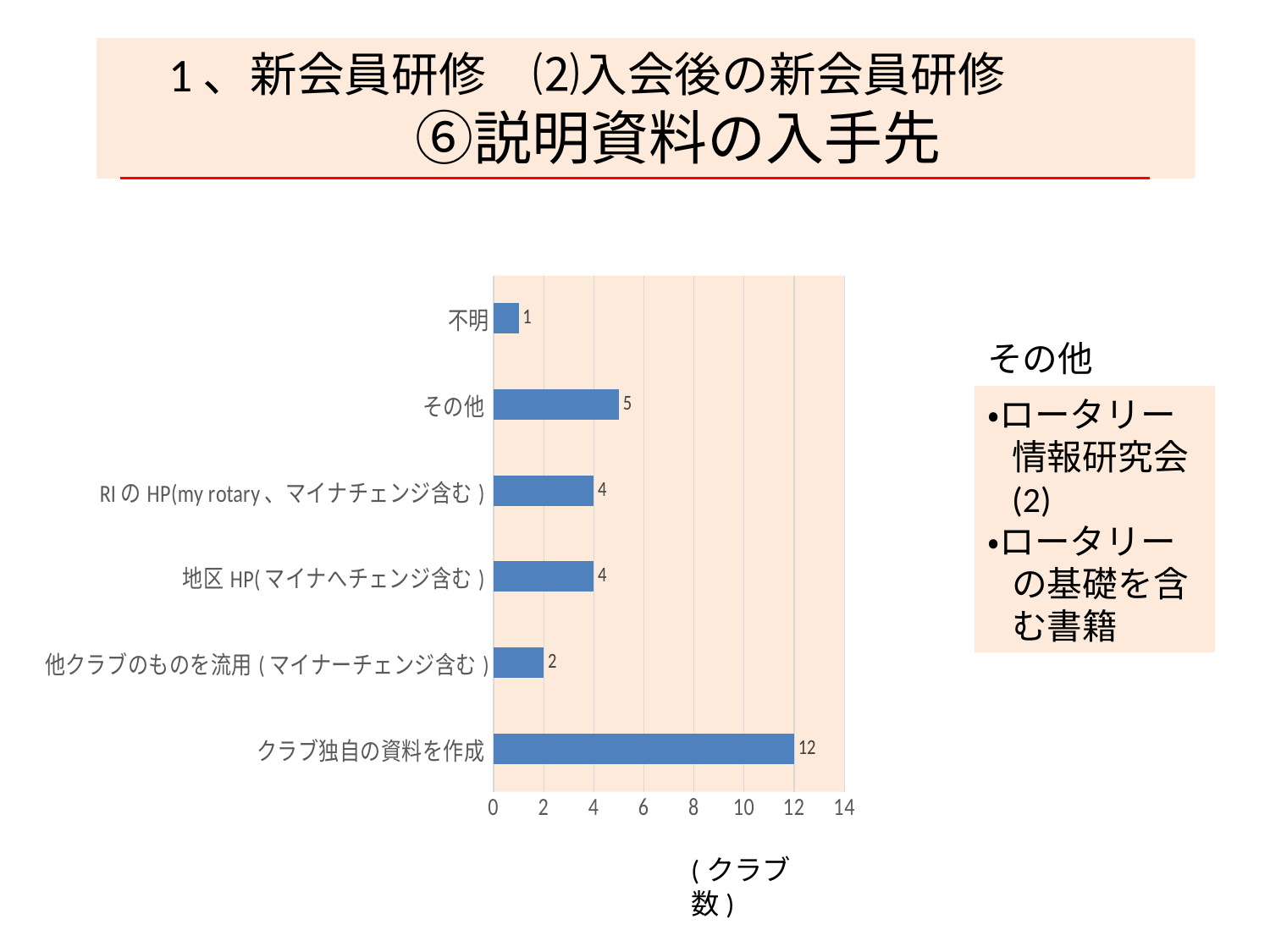

1、新会員研修　⑵入会後の新会員研修
⑥説明資料の入手先

### Chart

| Category | 資料の入手先 |
|---|---|
| クラブ独自の資料を作成  | 12.0 |
| 他クラブのものを流用(マイナーチェンジ含む) | 2.0 |
| 地区HP(マイナへチェンジ含む)  | 4.0 |
| RIのHP(my rotary、マイナチェンジ含む)  | 4.0 |
|  その他  | 5.0 |
|  不明 | 1.0 |
その他
・ロータリー情報研究会(2)
・ロータリーの基礎を含む書籍
(クラブ数)